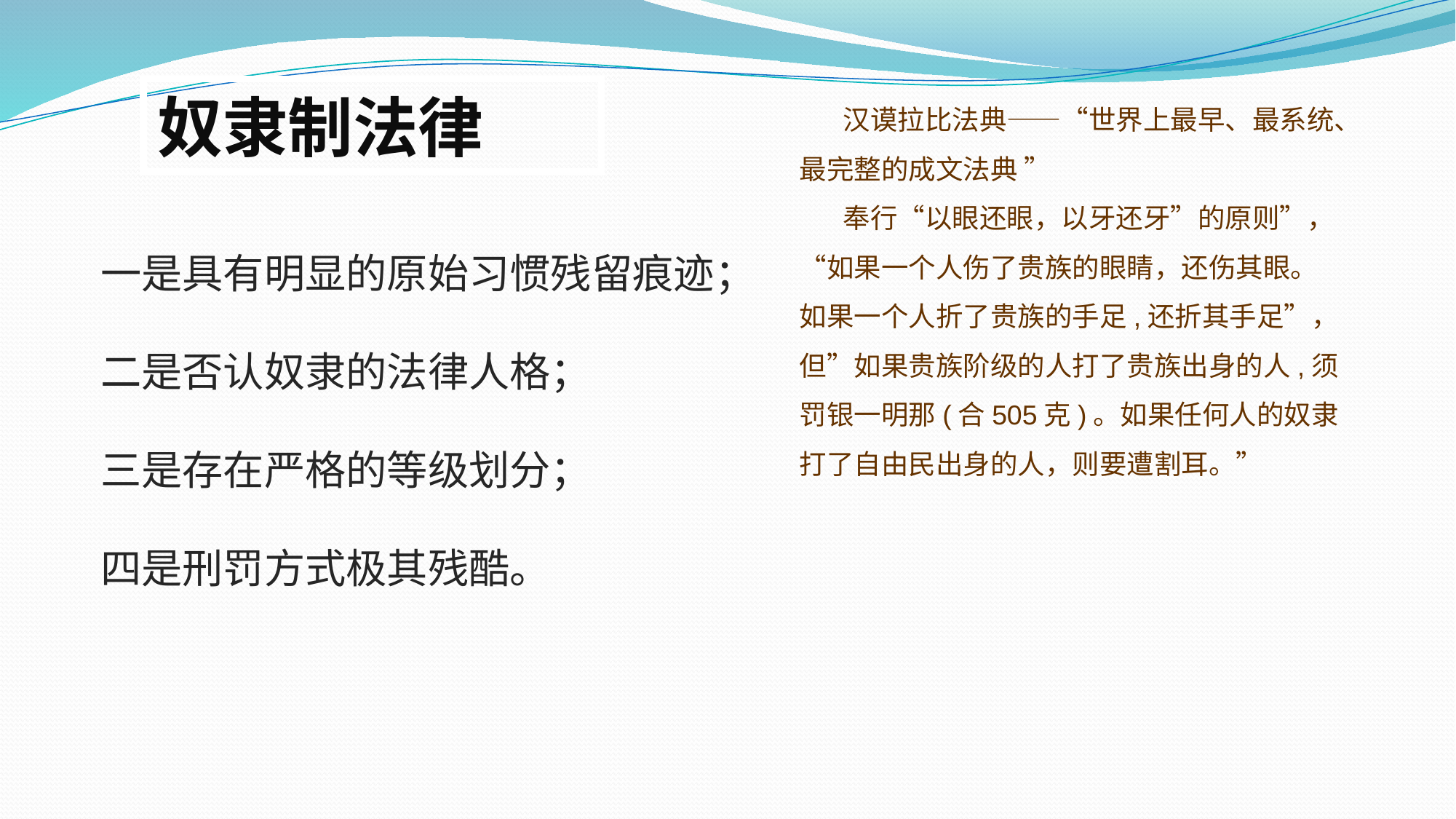

汉谟拉比法典——“世界上最早、最系统、最完整的成文法典 ”
      奉行“以眼还眼，以牙还牙”的原则”，“如果一个人伤了贵族的眼睛，还伤其眼。如果一个人折了贵族的手足,还折其手足”，但”如果贵族阶级的人打了贵族出身的人,须罚银一明那(合505克)。如果任何人的奴隶打了自由民出身的人，则要遭割耳。”
奴隶制法律
一是具有明显的原始习惯残留痕迹；
二是否认奴隶的法律人格；
三是存在严格的等级划分；
四是刑罚方式极其残酷。